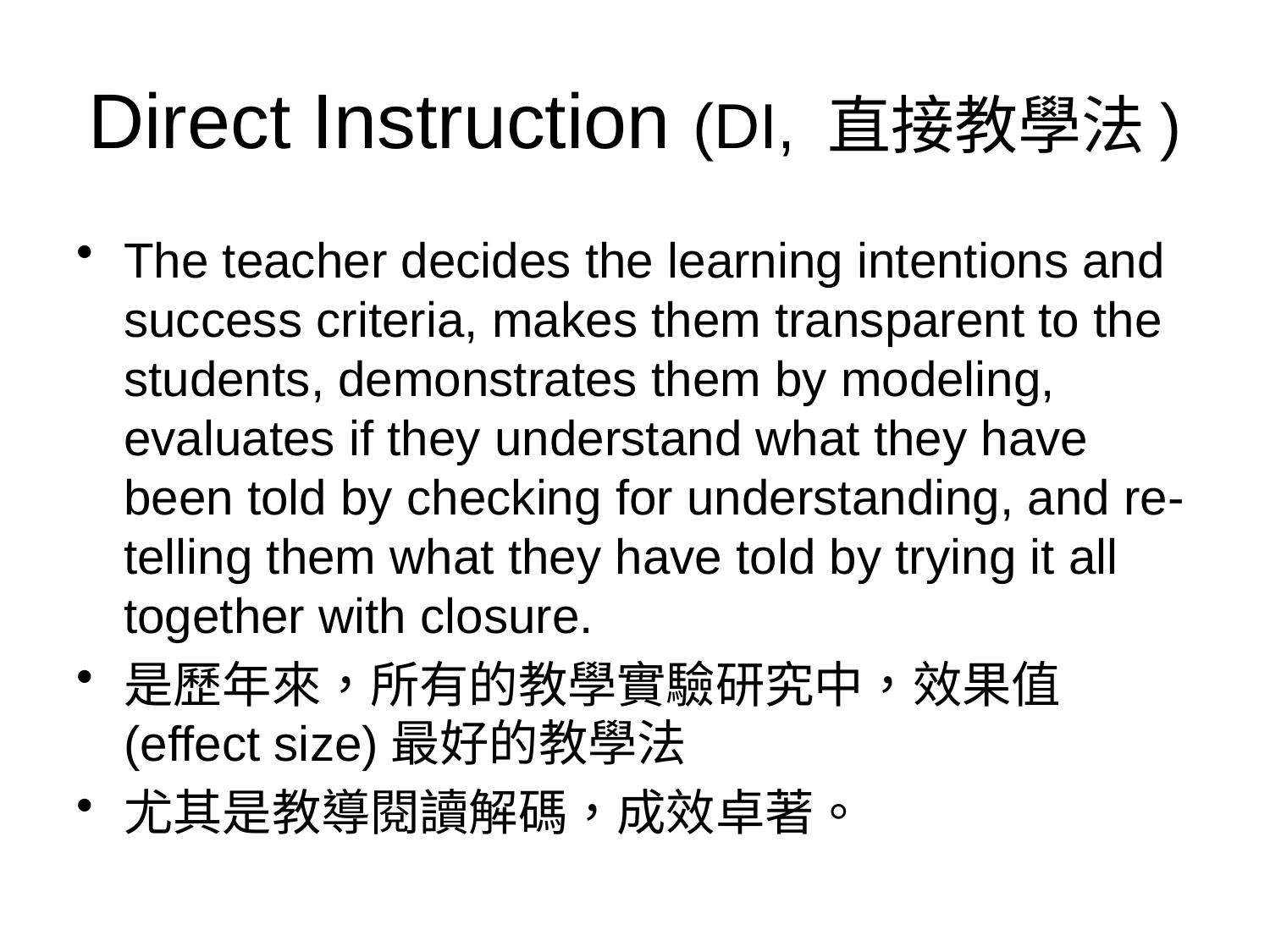

# Direct Instruction (DI, 直接教學法)
The teacher decides the learning intentions and success criteria, makes them transparent to the students, demonstrates them by modeling, evaluates if they understand what they have been told by checking for understanding, and re-telling them what they have told by trying it all together with closure.
是歷年來，所有的教學實驗研究中，效果值(effect size)最好的教學法
尤其是教導閱讀解碼，成效卓著。